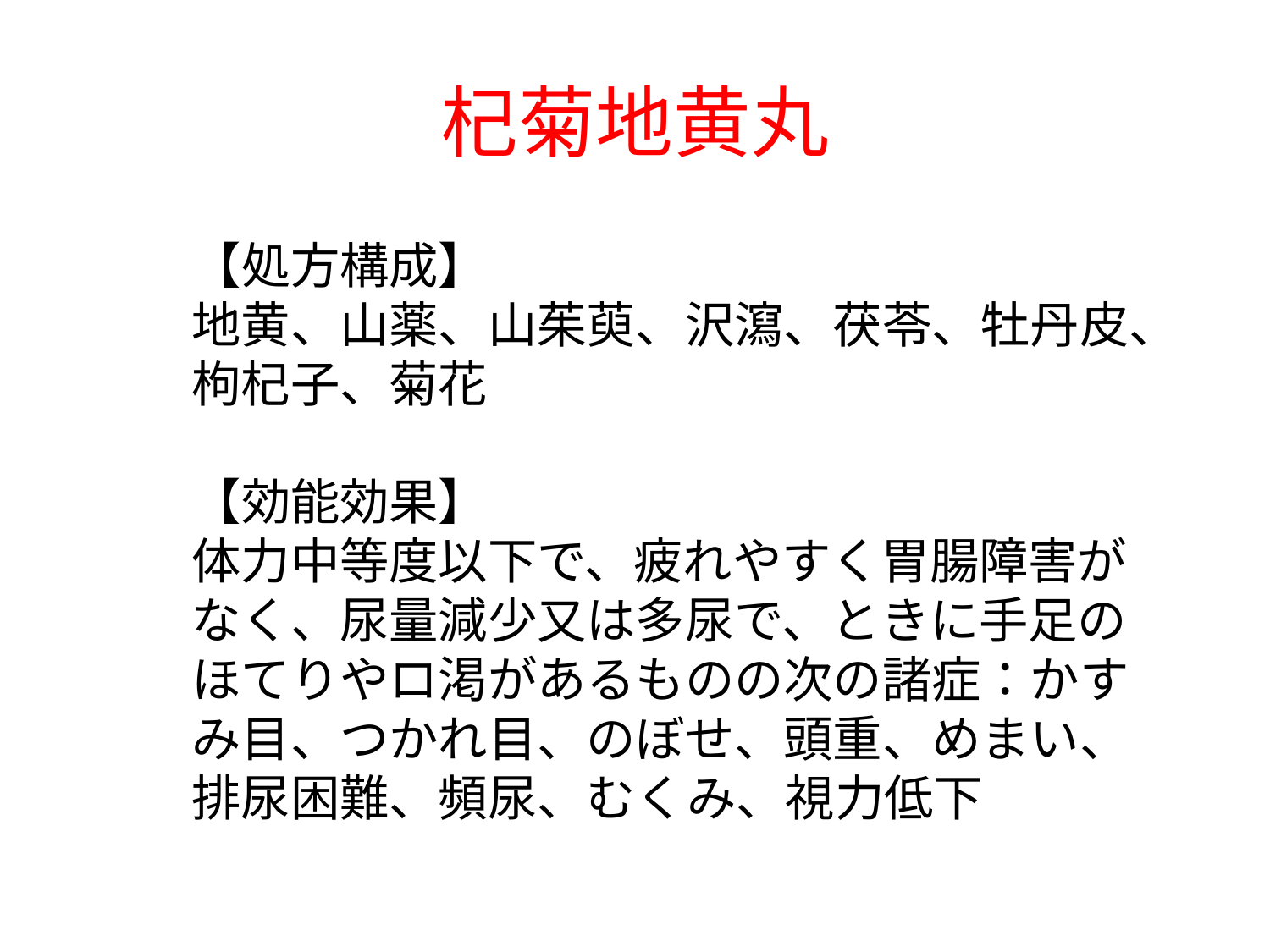

# 杞菊地黄丸
【処方構成】
地黄、山薬、山茱萸、沢瀉、茯苓、牡丹皮、
枸杞子、菊花
【効能効果】
体力中等度以下で、疲れやすく胃腸障害がなく、尿量減少又は多尿で、ときに手足のほてりやロ渇があるものの次の諸症：かすみ目、つかれ目、のぼせ、頭重、めまい、排尿困難、頻尿、むくみ、視力低下